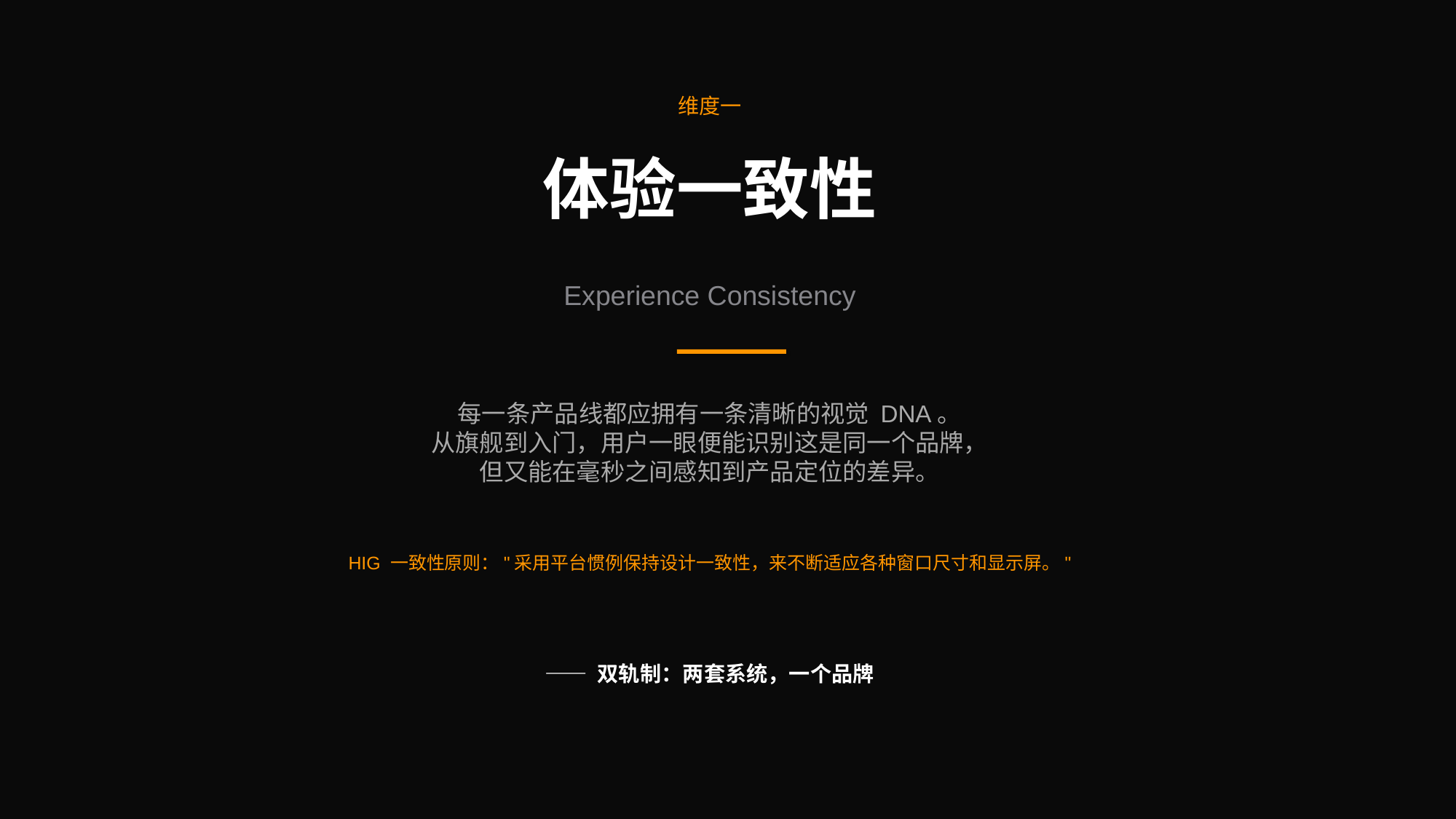

维度一
体验一致性
Experience Consistency

每一条产品线都应拥有一条清晰的视觉 DNA。
从旗舰到入门，用户一眼便能识别这是同一个品牌，
但又能在毫秒之间感知到产品定位的差异。
HIG 一致性原则："采用平台惯例保持设计一致性，来不断适应各种窗口尺寸和显示屏。"
—— 双轨制：两套系统，一个品牌